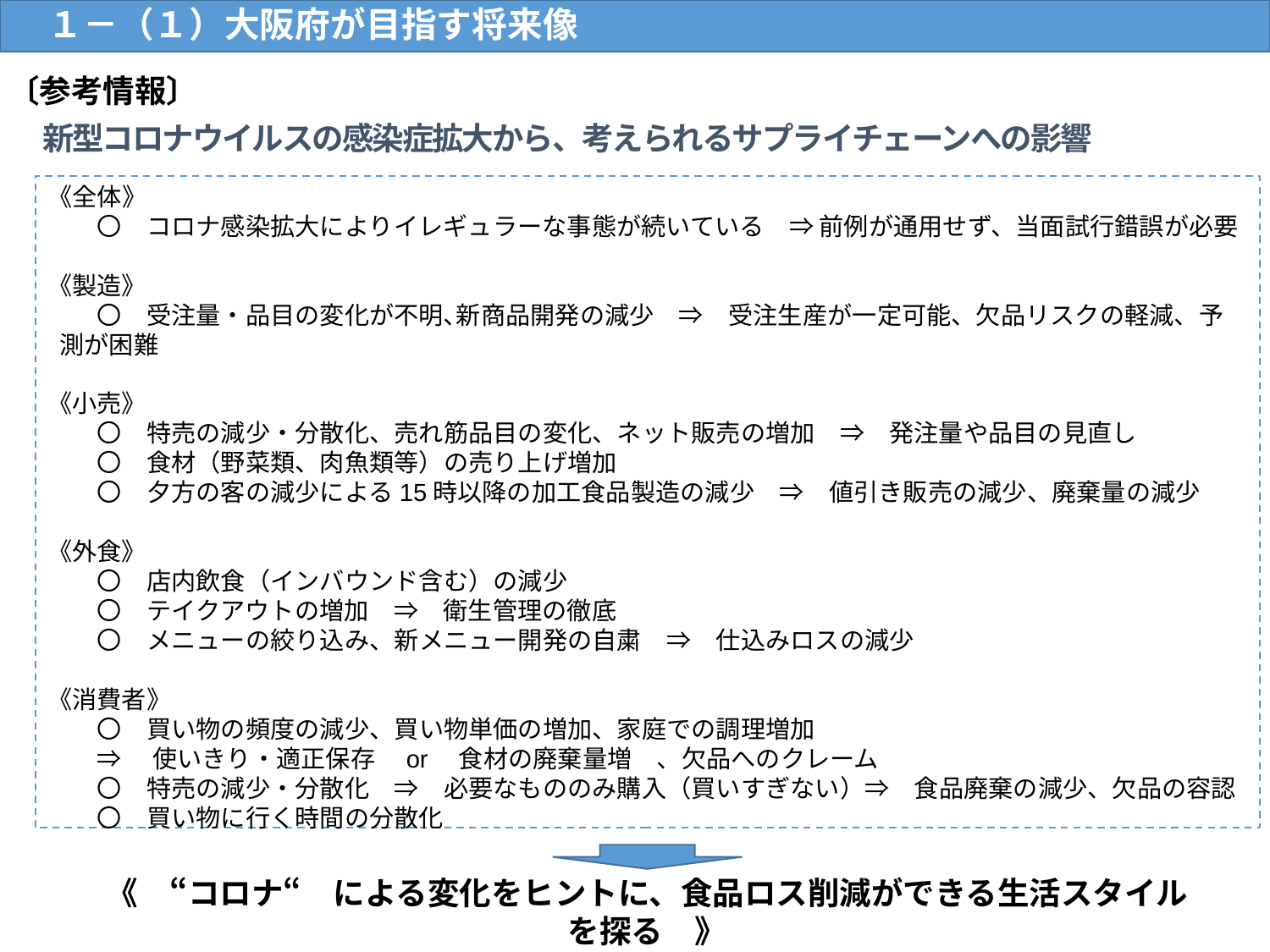

１－（１）大阪府が目指す将来像
4
　〔参考情報〕
　新型コロナウイルスの感染症拡大から、考えられるサプライチェーンへの影響
《全体》
　　〇　コロナ感染拡大によりイレギュラーな事態が続いている　⇒ 前例が通用せず、当面試行錯誤が必要

《製造》
　　〇　受注量・品目の変化が不明､新商品開発の減少　⇒　受注生産が一定可能、欠品リスクの軽減、予測が困難

《小売》
　　〇　特売の減少・分散化、売れ筋品目の変化、ネット販売の増加　⇒　発注量や品目の見直し
　　〇　食材（野菜類、肉魚類等）の売り上げ増加
　　〇　夕方の客の減少による15時以降の加工食品製造の減少　⇒　値引き販売の減少、廃棄量の減少

《外食》
　　〇　店内飲食（インバウンド含む）の減少
　　〇　テイクアウトの増加　⇒　衛生管理の徹底
　　〇　メニューの絞り込み、新メニュー開発の自粛　⇒　仕込みロスの減少

《消費者》
　　〇　買い物の頻度の減少、買い物単価の増加、家庭での調理増加
         ⇒　使いきり・適正保存　or　食材の廃棄量増　、欠品へのクレーム
　　〇　特売の減少・分散化　⇒　必要なもののみ購入（買いすぎない）⇒　食品廃棄の減少、欠品の容認
　　〇　買い物に行く時間の分散化

《　“コロナ“　による変化をヒントに、食品ロス削減ができる生活スタイルを探る　》